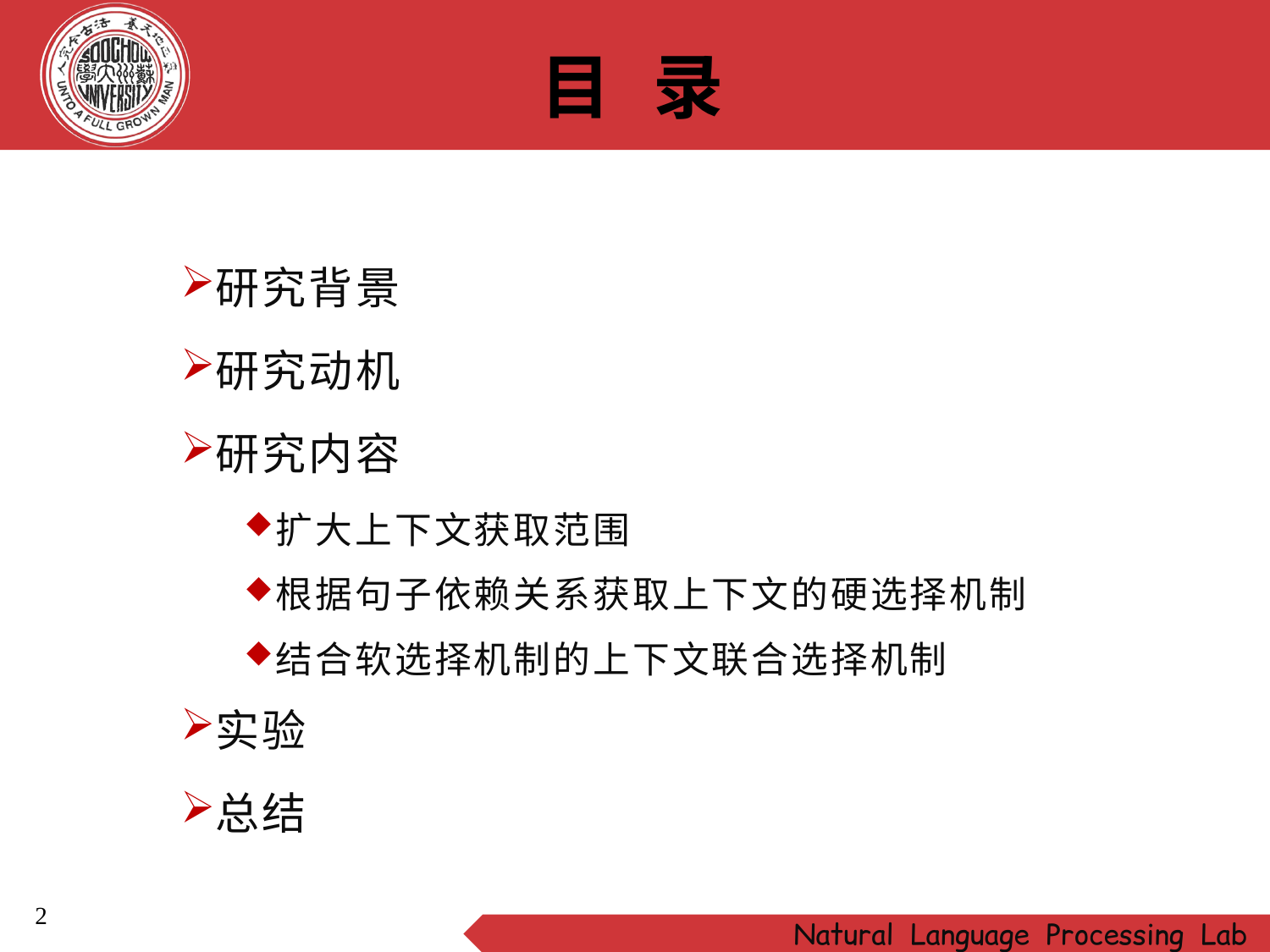

# 目  录
研究背景
研究动机
研究内容
扩大上下文获取范围
根据句子依赖关系获取上下文的硬选择机制
结合软选择机制的上下文联合选择机制
实验
总结
2